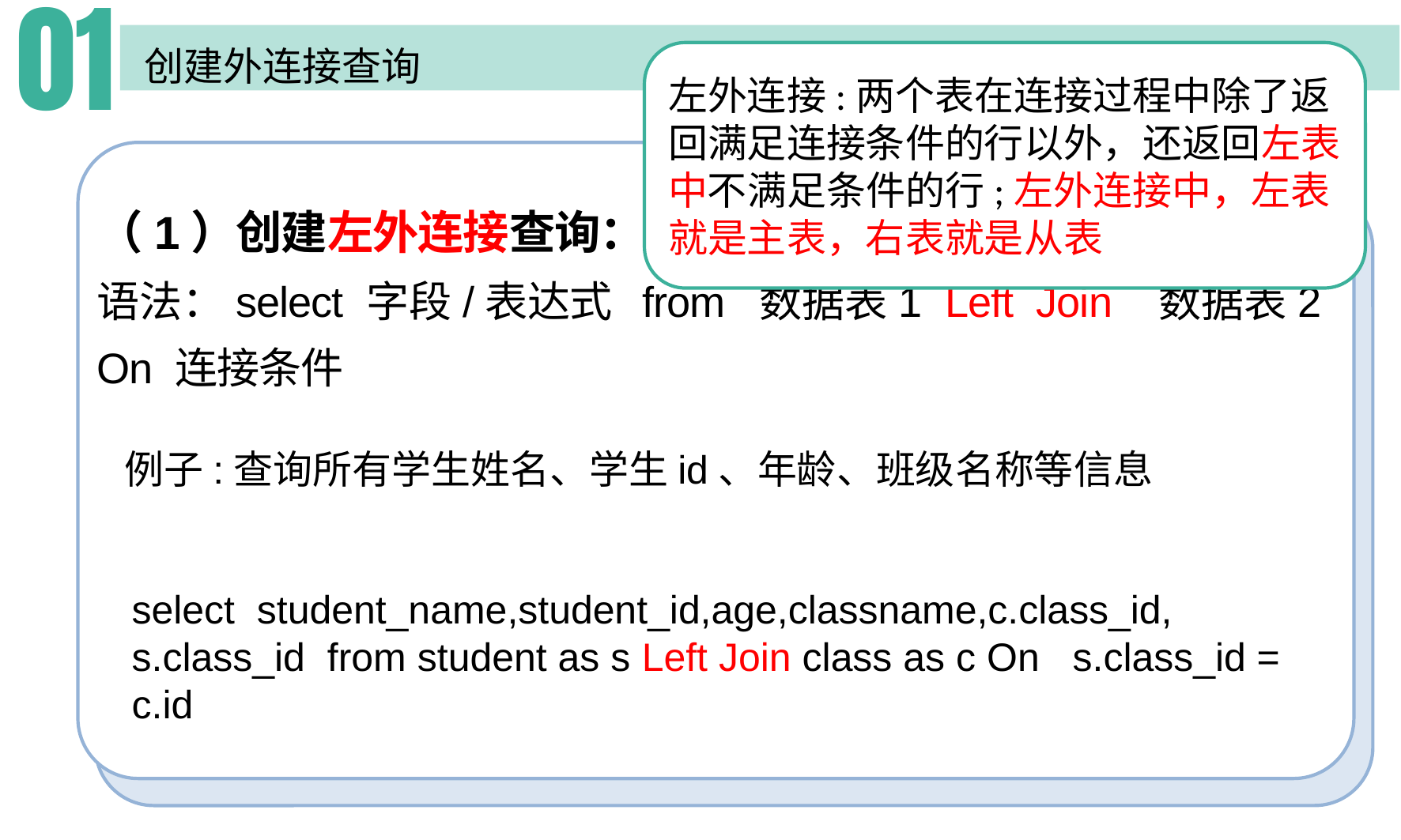

01

创建外连接查询
左外连接:两个表在连接过程中除了返回满足连接条件的行以外，还返回左表中不满足条件的行;左外连接中，左表就是主表，右表就是从表

（1）创建左外连接查询：
语法：select 字段/表达式  from  数据表1  Left  Join   数据表2  On 连接条件
例子:查询所有学生姓名、学生id、年龄、班级名称等信息
select  student_name,student_id,age,classname,c.class_id,
s.class_id  from student as s Left Join class as c On   s.class_id = c.id